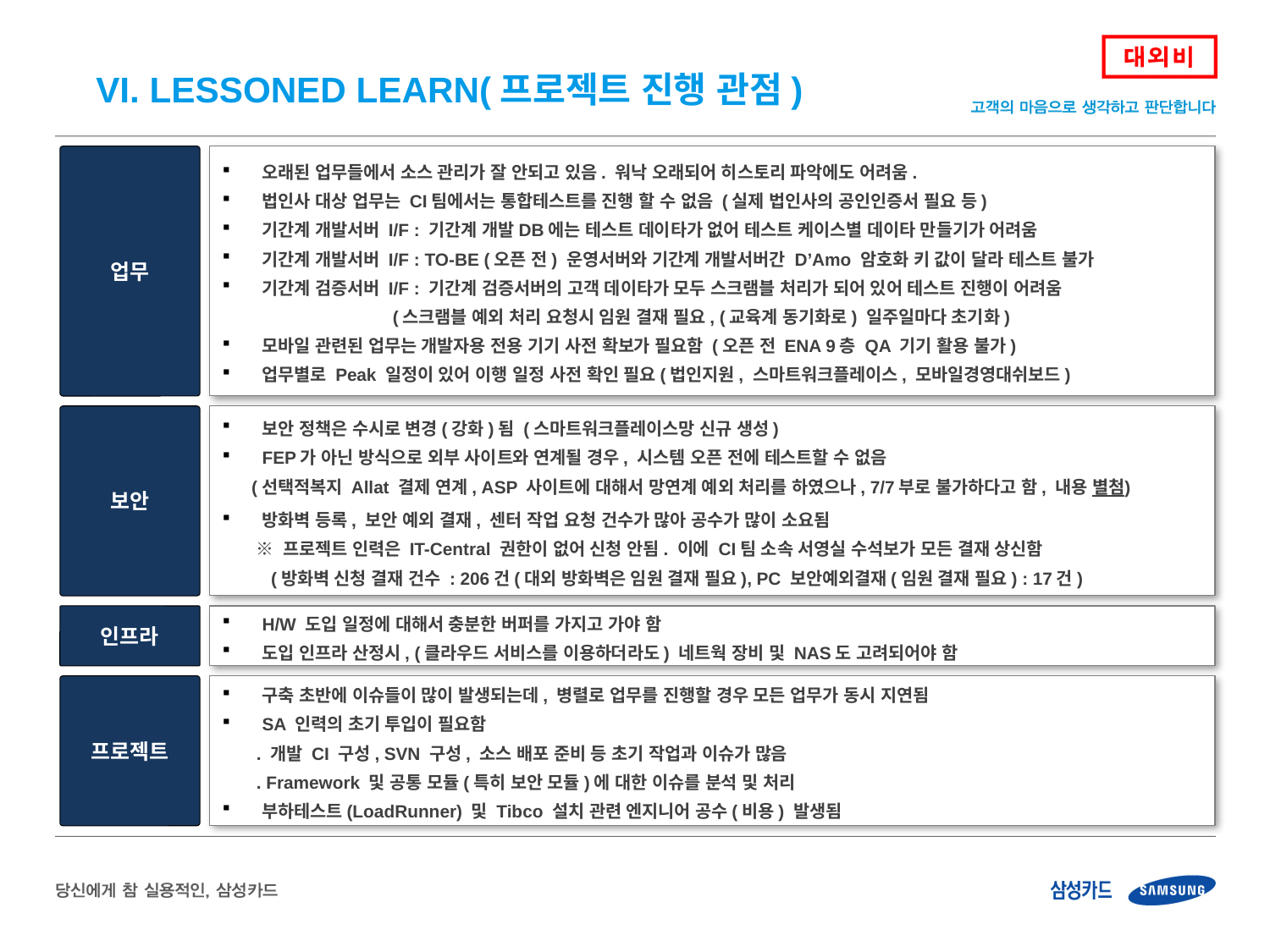

VI. Lessoned learn(프로젝트 진행 관점)
오래된 업무들에서 소스 관리가 잘 안되고 있음. 워낙 오래되어 히스토리 파악에도 어려움.
법인사 대상 업무는 CI팀에서는 통합테스트를 진행 할 수 없음 (실제 법인사의 공인인증서 필요 등)
기간계 개발서버 I/F : 기간계 개발DB에는 테스트 데이타가 없어 테스트 케이스별 데이타 만들기가 어려움
기간계 개발서버 I/F : TO-BE (오픈 전) 운영서버와 기간계 개발서버간 D’Amo 암호화 키 값이 달라 테스트 불가
기간계 검증서버 I/F : 기간계 검증서버의 고객 데이타가 모두 스크램블 처리가 되어 있어 테스트 진행이 어려움
                                   (스크램블 예외 처리 요청시 임원 결재 필요, (교육계 동기화로) 일주일마다 초기화)
모바일 관련된 업무는 개발자용 전용 기기 사전 확보가 필요함 (오픈 전 ENA 9층 QA 기기 활용 불가)
업무별로 Peak 일정이 있어 이행 일정 사전 확인 필요(법인지원, 스마트워크플레이스, 모바일경영대쉬보드)
업무
보안 정책은 수시로 변경(강화)됨 (스마트워크플레이스망 신규 생성)
FEP가 아닌 방식으로 외부 사이트와 연계될 경우, 시스템 오픈 전에 테스트할 수 없음
      (선택적복지 Allat 결제 연계, ASP 사이트에 대해서 망연계 예외 처리를 하였으나, 7/7부로 불가하다고 함, 내용 별첨)
방화벽 등록, 보안 예외 결재, 센터 작업 요청 건수가 많아 공수가 많이 소요됨
       ※ 프로젝트 인력은 IT-Central 권한이 없어 신청 안됨. 이에 CI팀 소속 서영실 수석보가 모든 결재 상신함
          (방화벽 신청 결재 건수 : 206건(대외 방화벽은 임원 결재 필요), PC 보안예외결재(임원 결재 필요) : 17건)
보안
H/W 도입 일정에 대해서 충분한 버퍼를 가지고 가야 함
도입 인프라 산정시, (클라우드 서비스를 이용하더라도) 네트웍 장비 및 NAS도 고려되어야 함
인프라
프로젝트
구축 초반에 이슈들이 많이 발생되는데, 병렬로 업무를 진행할 경우 모든 업무가 동시 지연됨
SA 인력의 초기 투입이 필요함
       . 개발 CI 구성, SVN 구성, 소스 배포 준비 등 초기 작업과 이슈가 많음
       . Framework 및 공통 모듈(특히 보안 모듈)에 대한 이슈를 분석 및 처리
부하테스트(LoadRunner) 및 Tibco 설치 관련 엔지니어 공수(비용) 발생됨